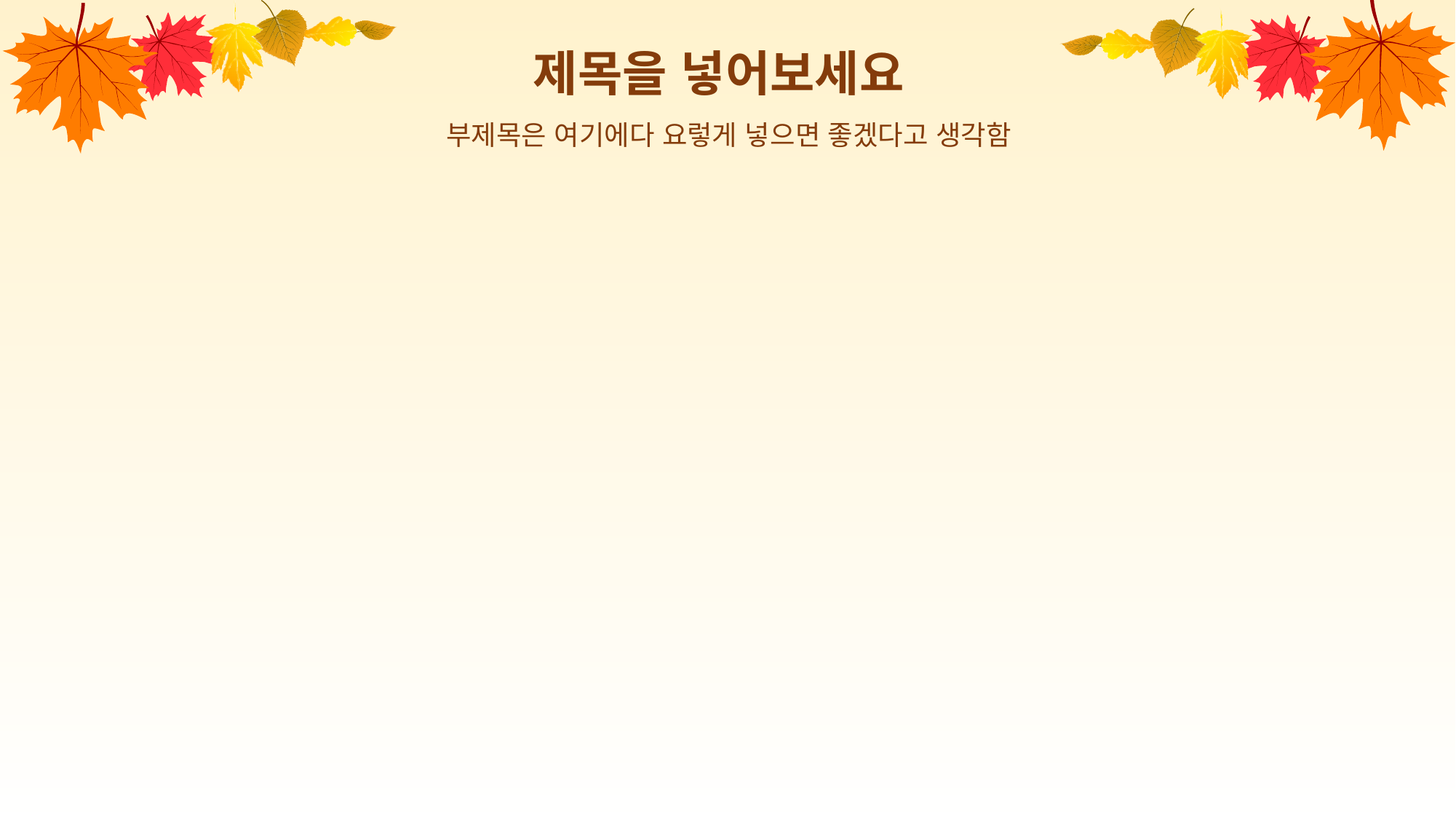

제목을 넣어보세요
부제목은 여기에다 요렇게 넣으면 좋겠다고 생각함